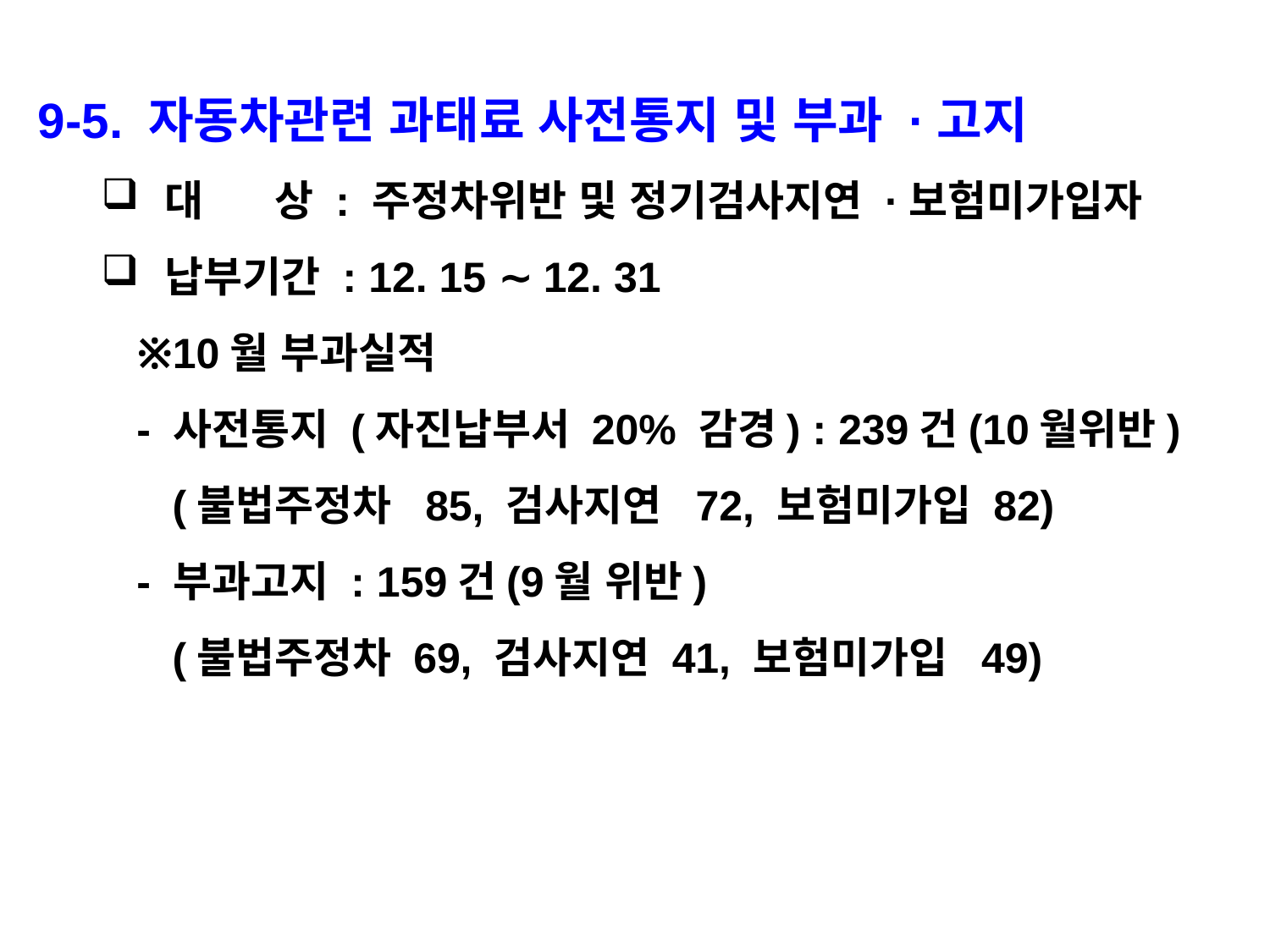

9-5. 자동차관련 과태료 사전통지 및 부과 ·고지
대      상 : 주정차위반 및 정기검사지연 ·보험미가입자
납부기간 : 12. 15 ∼ 12. 31
   ※10월 부과실적
   - 사전통지 (자진납부서 20% 감경) : 239건(10월위반)
      (불법주정차  85, 검사지연  72, 보험미가입 82)
   - 부과고지 : 159건(9월 위반)
      (불법주정차 69, 검사지연 41, 보험미가입  49)